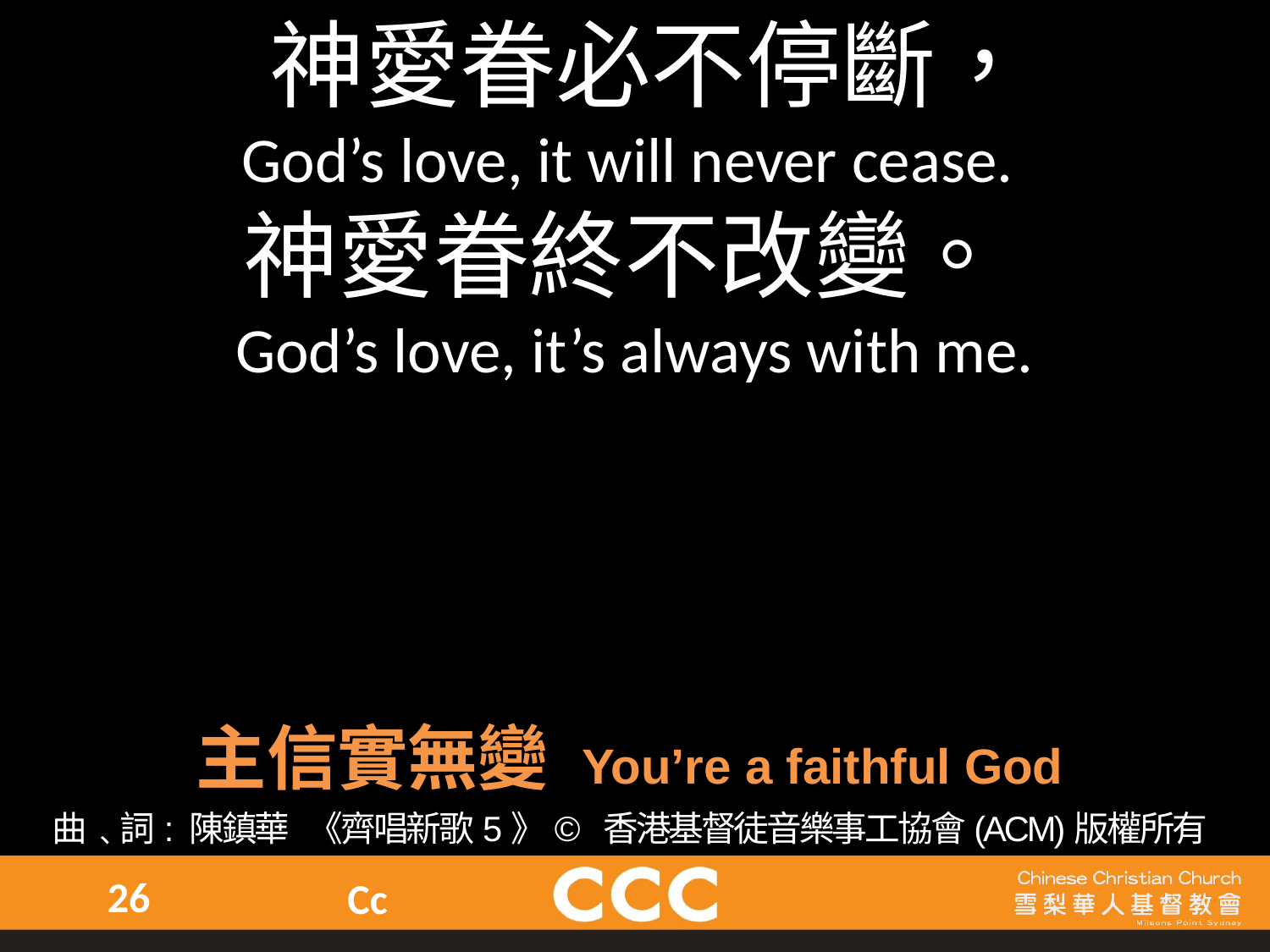

來神愛眷必不停斷，
God’s love, it will never cease.
神愛眷終不改變。
God’s love, it’s always with me.
主信實無變 You’re a faithful God
曲﹑詞: 陳鎮華    《齊唱新歌5》©  香港基督徒音樂事工協會(ACM)版權所有
26
Cc